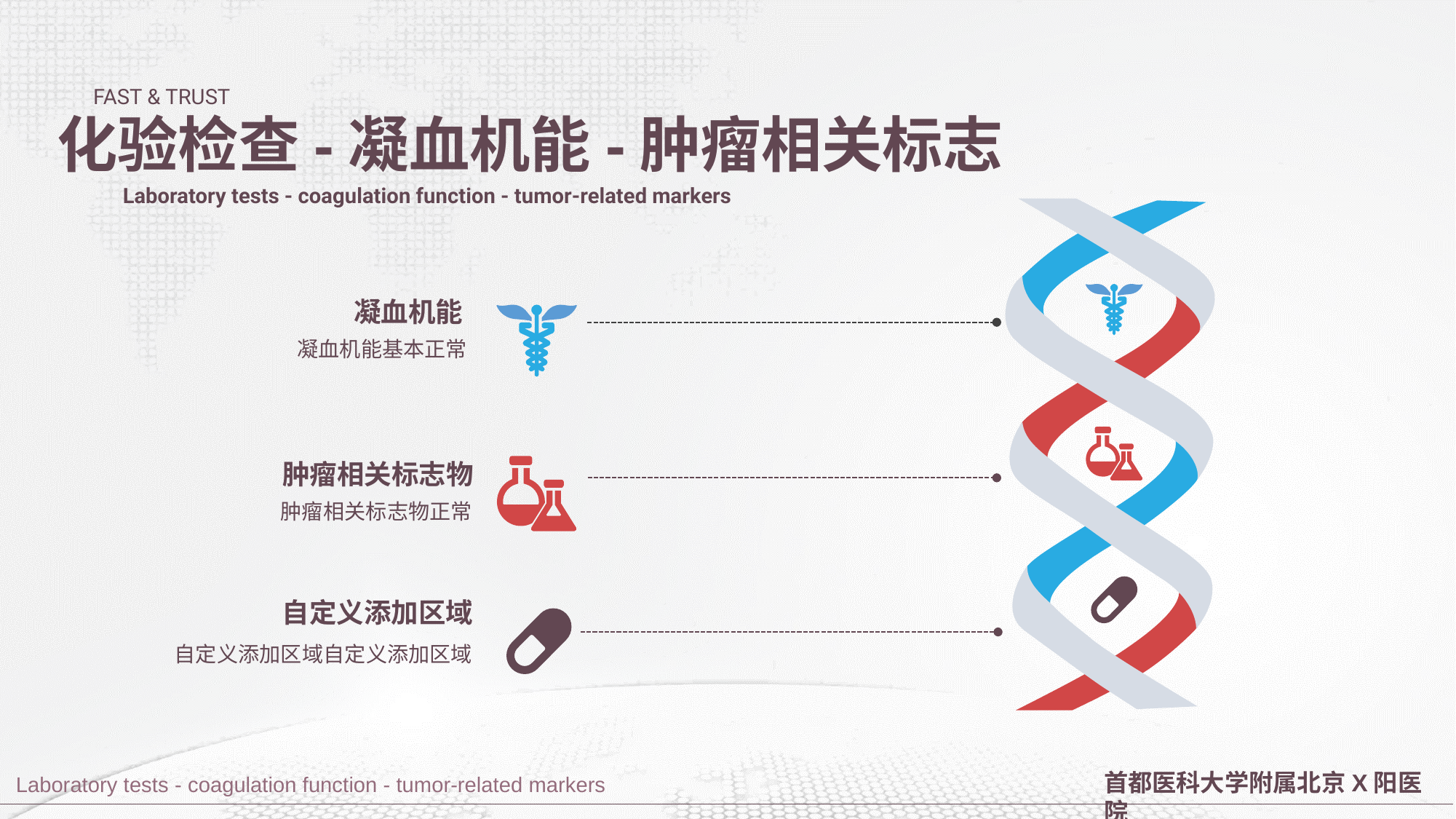

FAST & TRUST
化验检查-凝血机能-肿瘤相关标志
Laboratory tests - coagulation function - tumor-related markers

凝血机能

凝血机能基本正常

肿瘤相关标志物
肿瘤相关标志物正常

自定义添加区域

自定义添加区域自定义添加区域

首都医科大学附属北京X阳医院
Laboratory tests - coagulation function - tumor-related markers